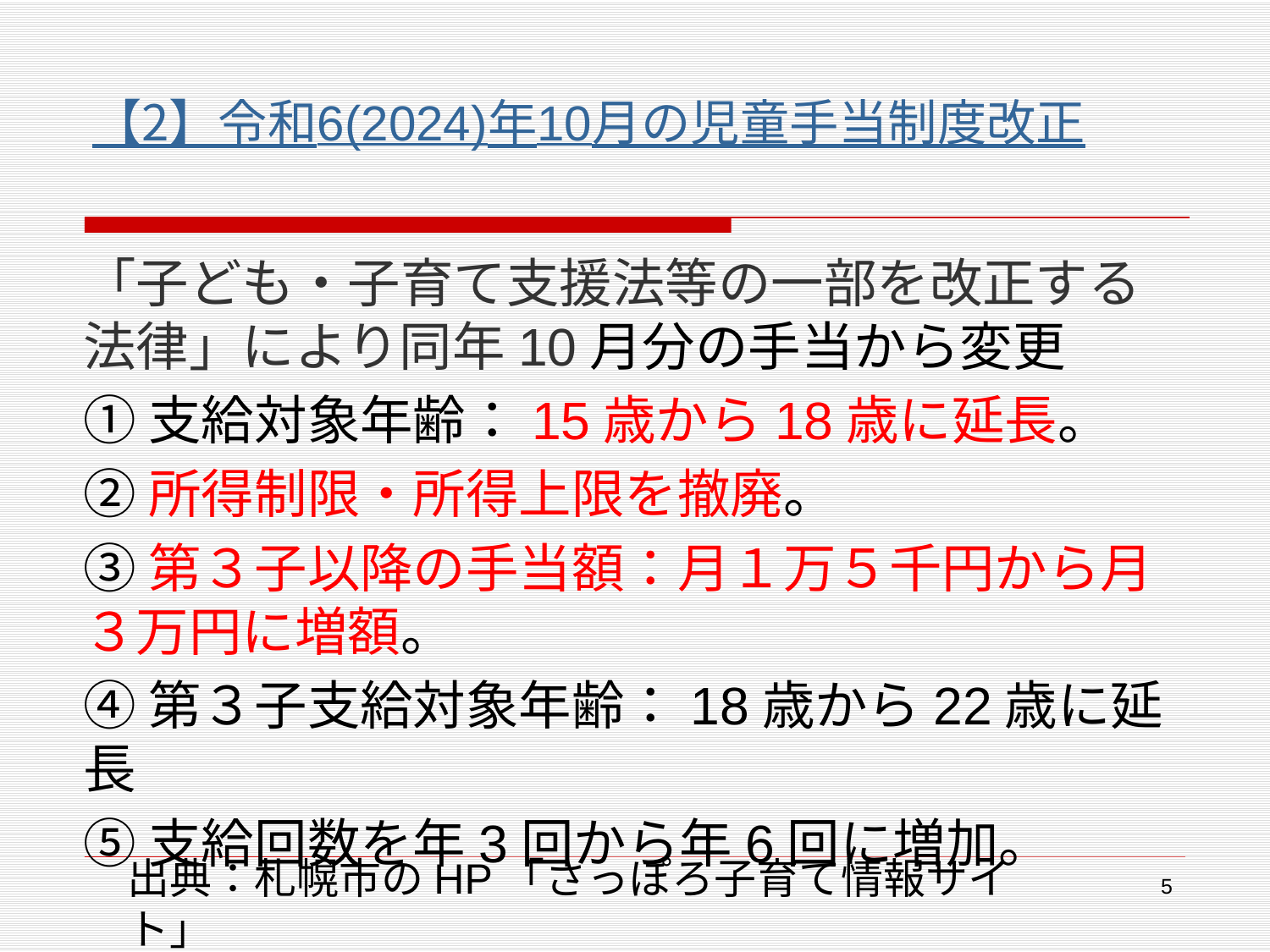

# 【2】令和6(2024)年10月の児童手当制度改正
「子ども・子育て支援法等の一部を改正する法律」により同年10月分の手当から変更
①支給対象年齢：15歳から18歳に延長。
②所得制限・所得上限を撤廃。
③第３子以降の手当額：月１万５千円から月３万円に増額。
④第３子支給対象年齢：18歳から22歳に延長
⑤支給回数を年3回から年6回に増加。
出典：札幌市のHP「さっぽろ子育て情報サイト」
5